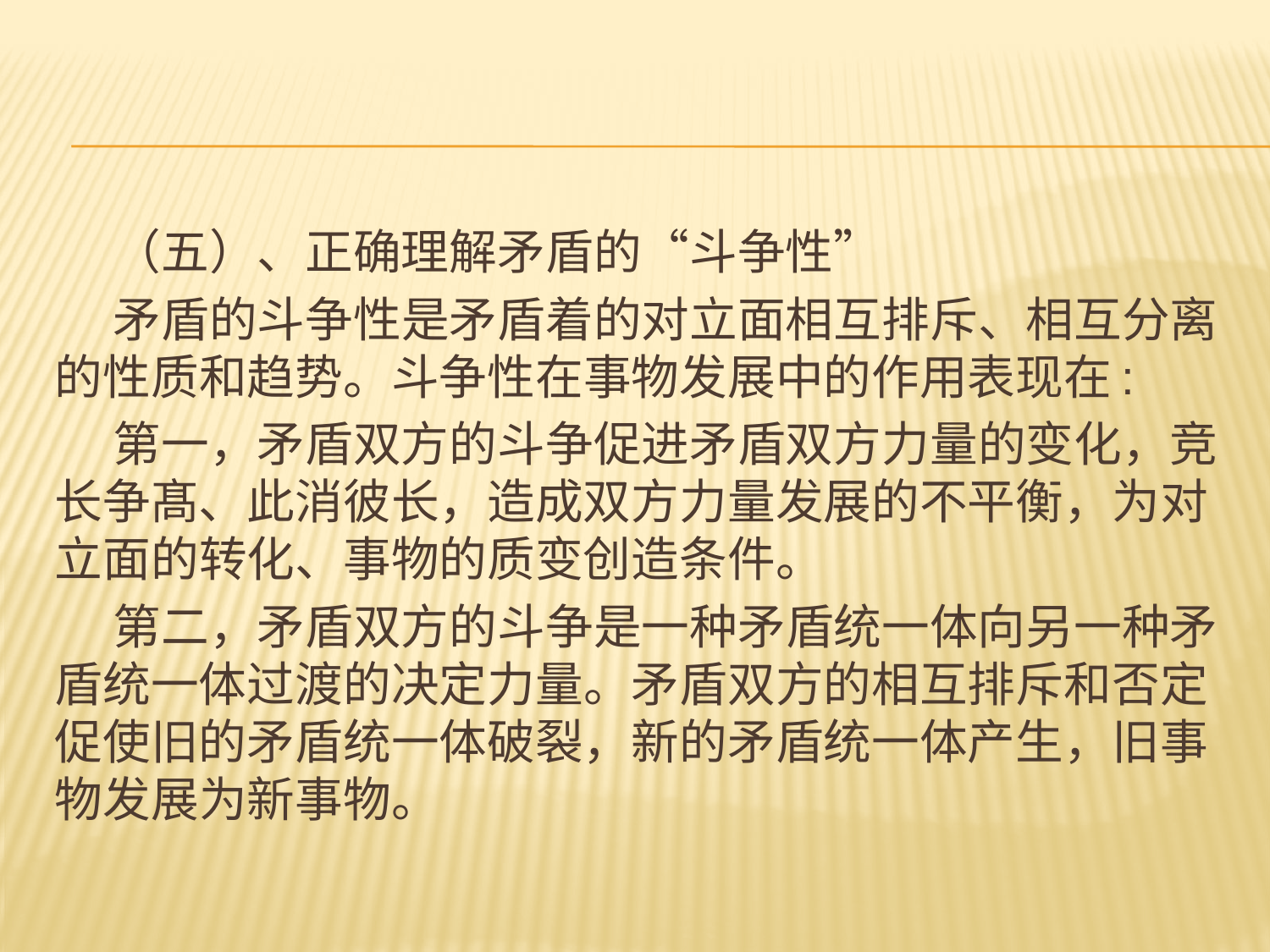

#
（五）、正确理解矛盾的“斗争性”
矛盾的斗争性是矛盾着的对立面相互排斥、相互分离的性质和趋势。斗争性在事物发展中的作用表现在:
第一，矛盾双方的斗争促进矛盾双方力量的变化，竞长争髙、此消彼长，造成双方力量发展的不平衡，为对立面的转化、事物的质变创造条件。
第二，矛盾双方的斗争是一种矛盾统一体向另一种矛盾统一体过渡的决定力量。矛盾双方的相互排斥和否定促使旧的矛盾统一体破裂，新的矛盾统一体产生，旧事物发展为新事物。